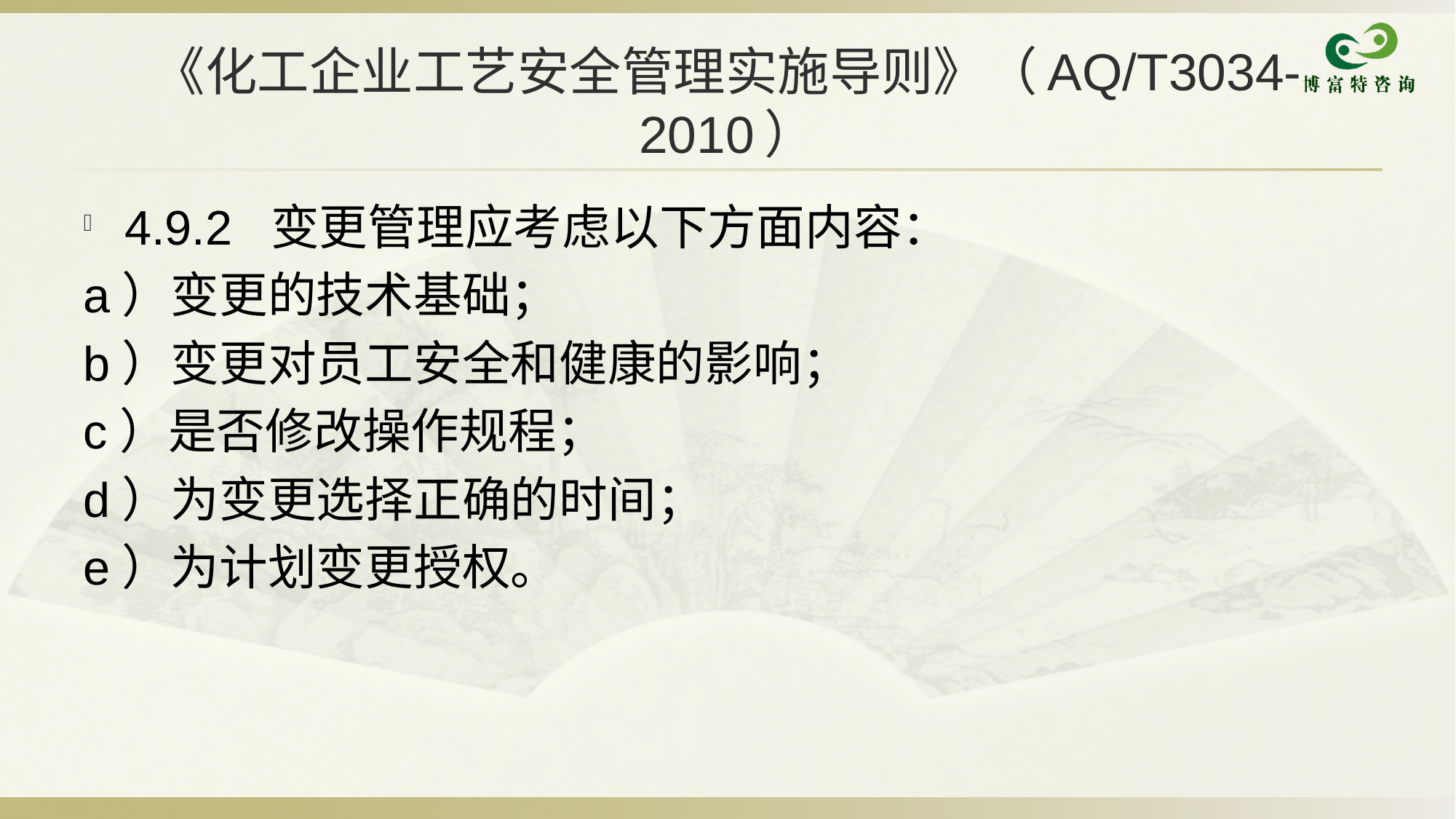

# 《化工企业工艺安全管理实施导则》（AQ/T3034-2010）
4.9.2  变更管理应考虑以下方面内容：
a）变更的技术基础；
b）变更对员工安全和健康的影响；
c）是否修改操作规程；
d）为变更选择正确的时间；
e）为计划变更授权。